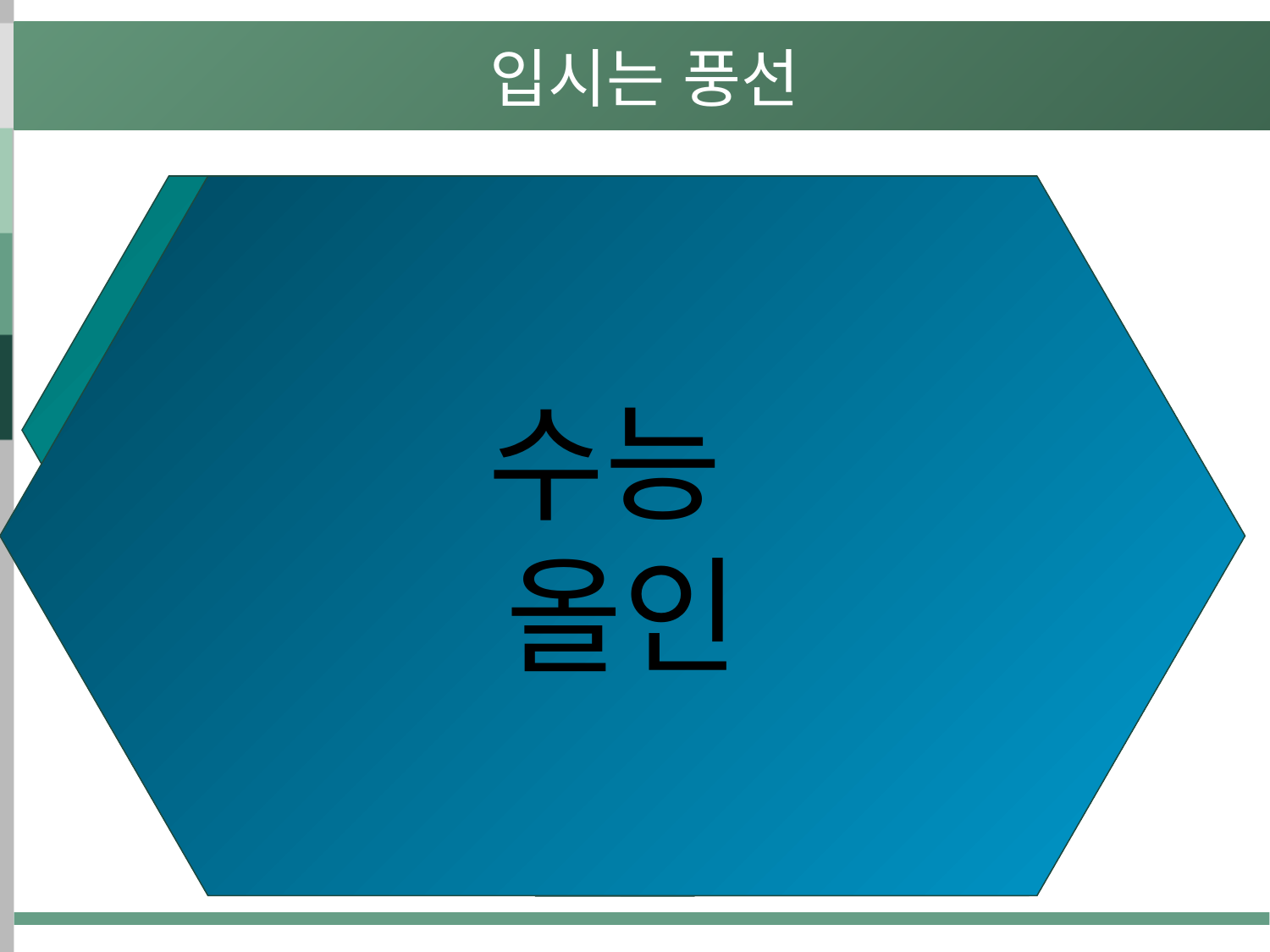

입시는 풍선
수능
올인
수능 우수

학생부
보통
논술 우수

학생부
우수

수능 2등급
2개

자기소개서

간단한
구술
학생부
다소 우수

수능 2등급
2개

자기소개서
스펙

심층 구술